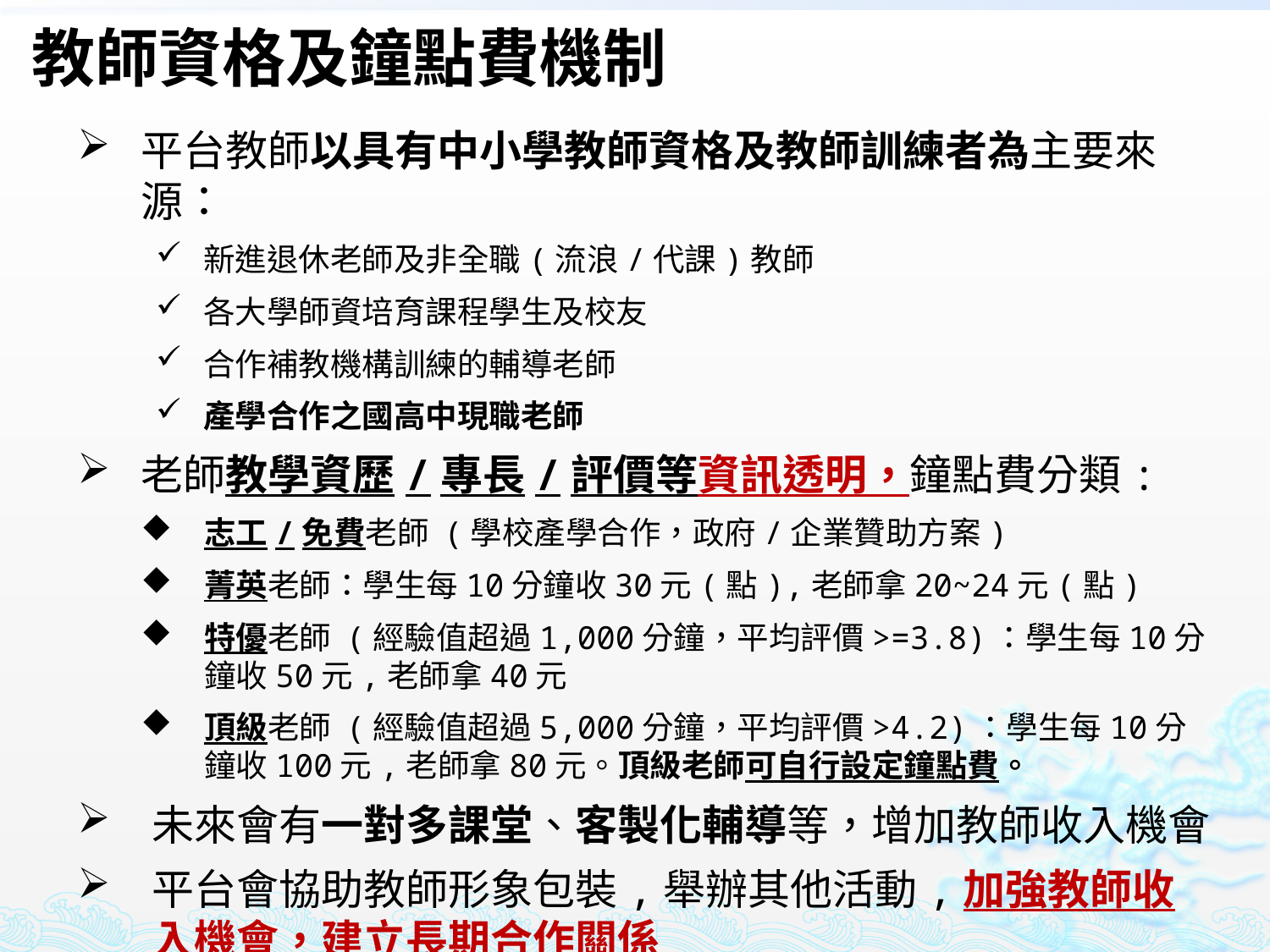

教師資格及鐘點費機制
平台教師以具有中小學教師資格及教師訓練者為主要來源：
新進退休老師及非全職(流浪/代課)教師
各大學師資培育課程學生及校友
合作補教機構訓練的輔導老師
產學合作之國高中現職老師
老師教學資歷/專長/評價等資訊透明，鐘點費分類:
志工/免費老師 (學校產學合作，政府/企業贊助方案)
菁英老師：學生每10分鐘收30元(點),老師拿20~24元(點)
特優老師 (經驗值超過1,000分鐘，平均評價>=3.8)：學生每10分鐘收50元,老師拿40元
頂級老師 (經驗值超過5,000分鐘，平均評價>4.2)：學生每10分鐘收100元,老師拿80元。頂級老師可自行設定鐘點費。
未來會有一對多課堂、客製化輔導等，增加教師收入機會
平台會協助教師形象包裝,舉辦其他活動,加強教師收入機會，建立長期合作關係